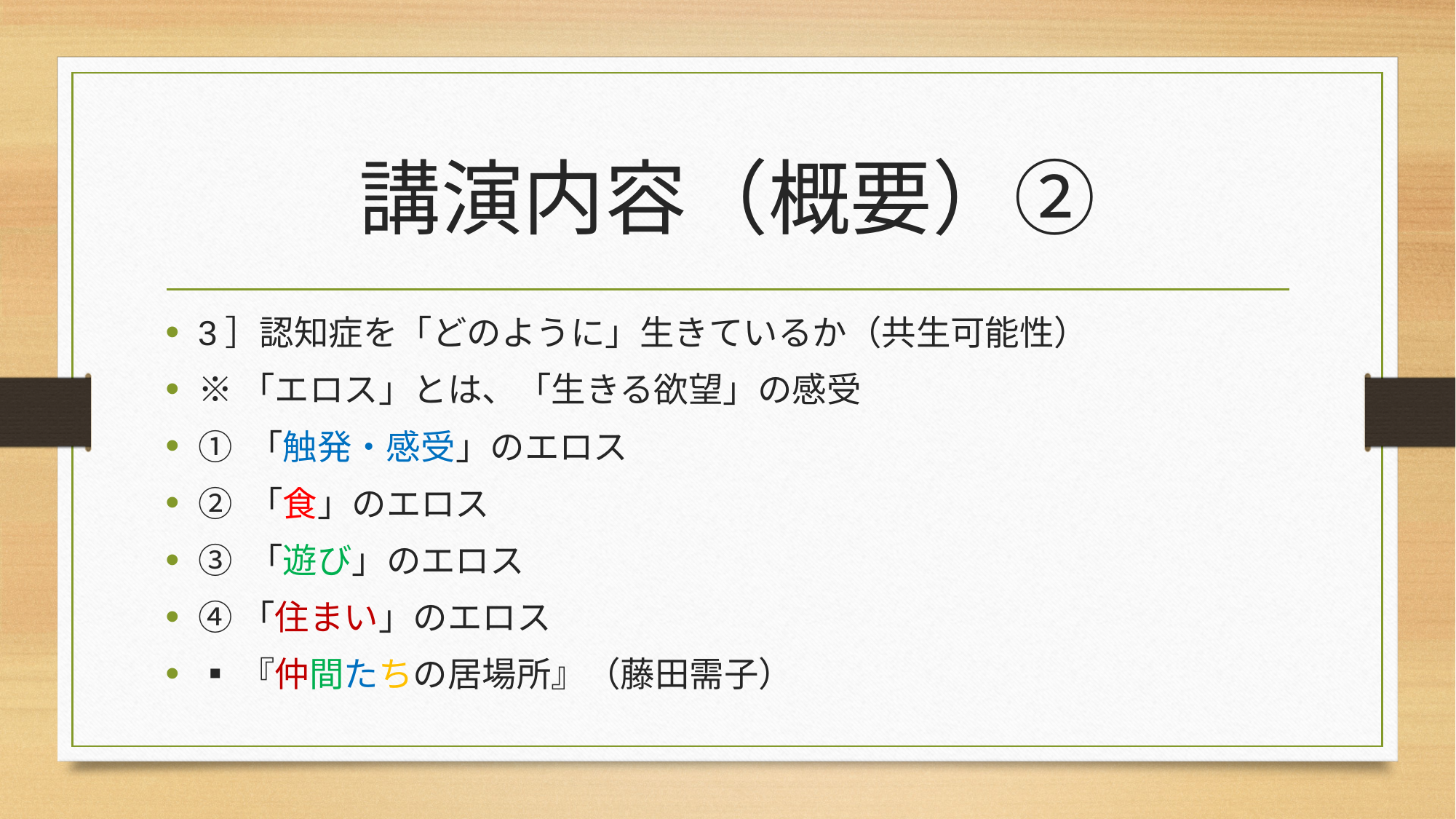

# 講演内容（概要）②
3］認知症を「どのように」生きているか（共生可能性）
※「エロス」とは、「生きる欲望」の感受
① 「触発・感受」のエロス
② 「食」のエロス
③ 「遊び」のエロス
④「住まい」のエロス
▪『仲間たちの居場所』（藤田需子）